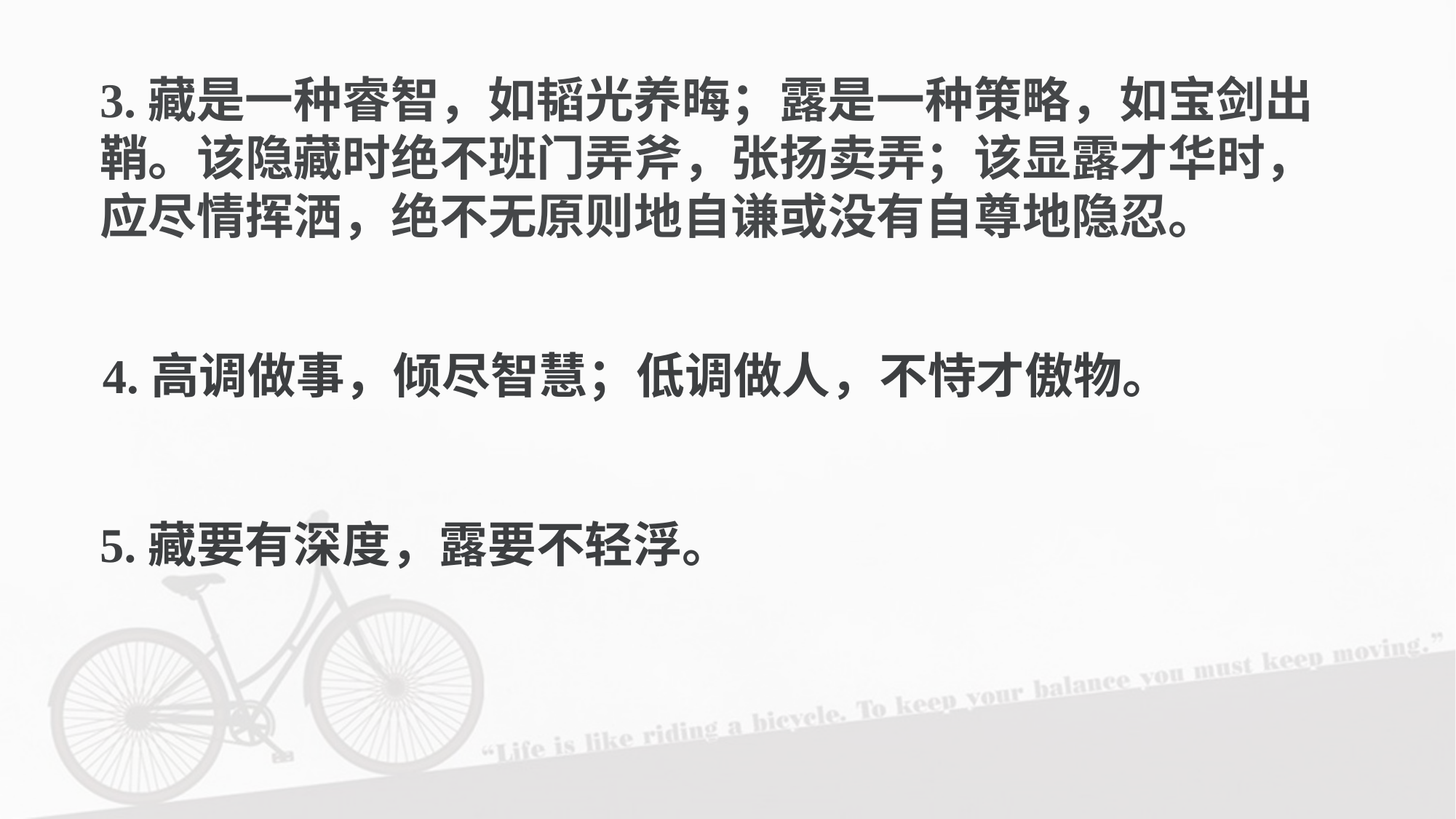

3.藏是一种睿智，如韬光养晦；露是一种策略，如宝剑出鞘。该隐藏时绝不班门弄斧，张扬卖弄；该显露才华时，应尽情挥洒，绝不无原则地自谦或没有自尊地隐忍。

4.高调做事，倾尽智慧；低调做人，不恃才傲物。
5.藏要有深度，露要不轻浮。